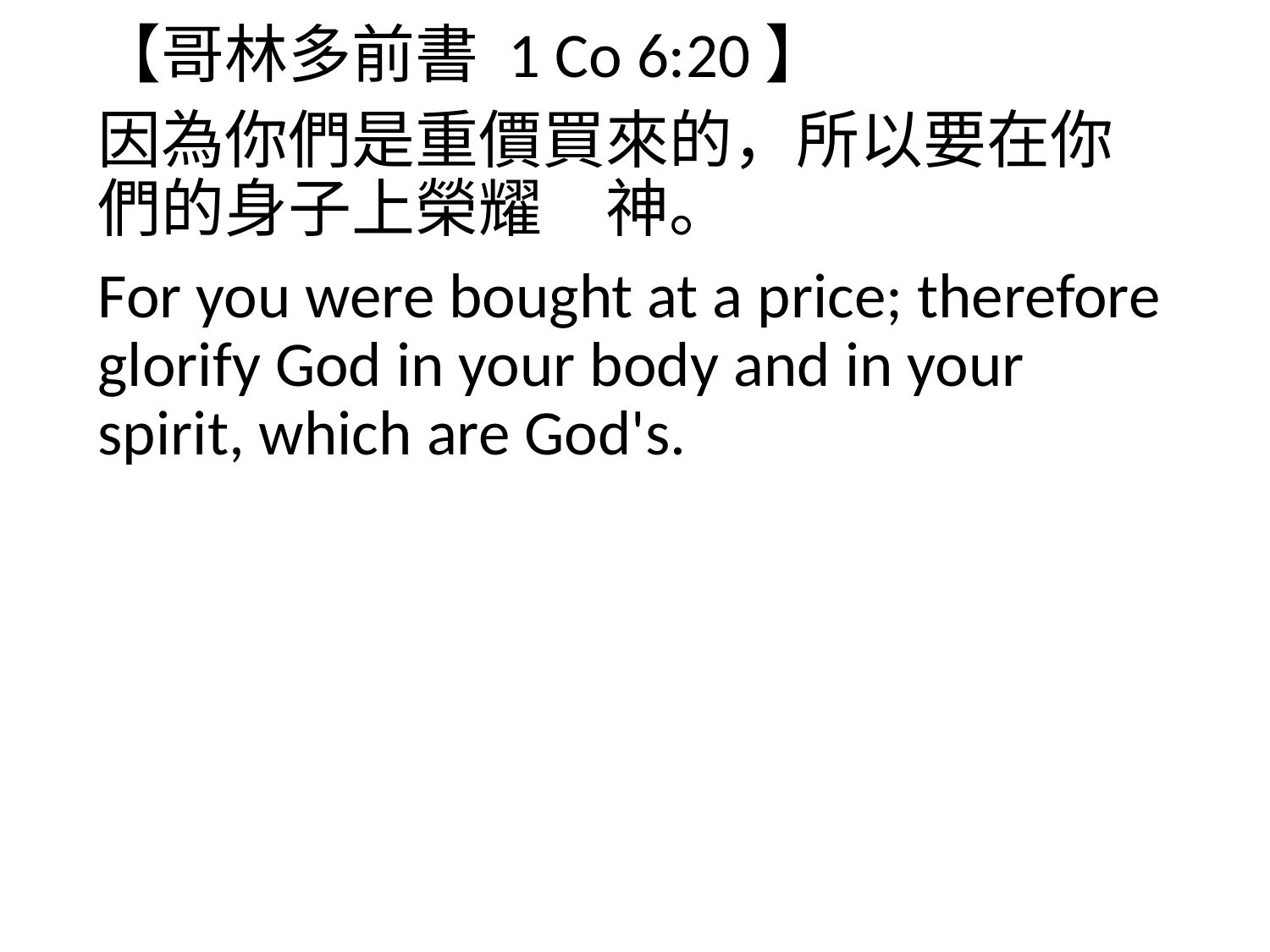

【哥林多前書 1 Co 6:20】
因為你們是重價買來的，所以要在你們的身子上榮耀　神。
For you were bought at a price; therefore glorify God in your body and in your spirit, which are God's.